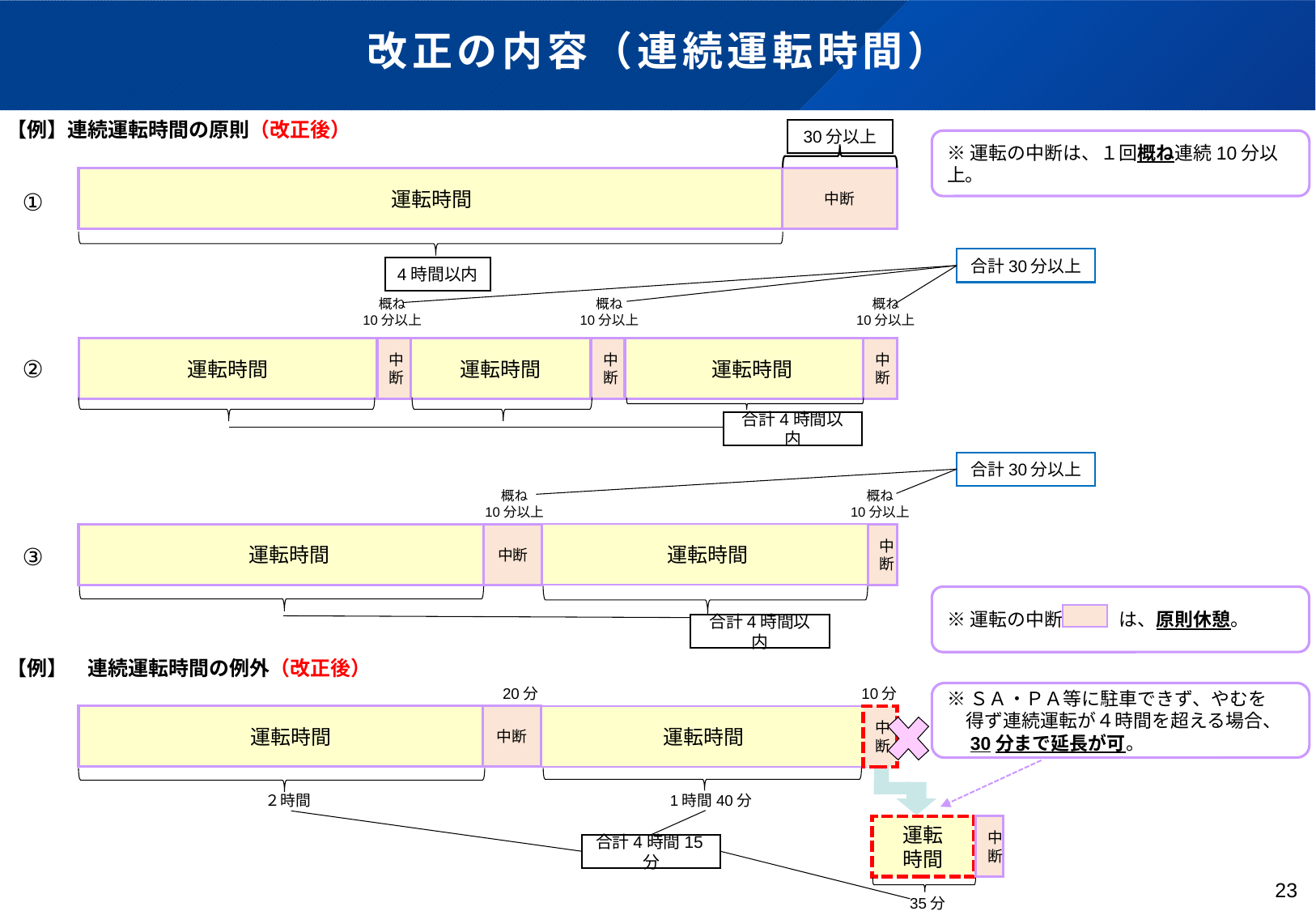

# 改正の内容（連続運転時間）

【例】連続運転時間の原則（改正後）
30分以上
※運転の中断は、１回概ね連続10分以上。
運転時間
中断
①

合計30分以上
4時間以内

概ね
10分以上
概ね
10分以上
概ね
10分以上

運転時間
運転時間
運転時間
中断
運転時間
中断
運転時間
中断
運転時間
②

合計4時間以内

合計30分以上
概ね
10分以上
概ね
10分以上
運転時間
中断
運転時間
中断
③

※運転の中断　　　は、原則休憩。

合計4時間以内

【例】　連続運転時間の例外（改正後）
20分
10分
※ＳＡ・ＰＡ等に駐車できず、やむを
　得ず連続運転が４時間を超える場合、
　30分まで延長が可。
運転時間
中断
運転時間
中断

２時間
1時間40分
運転
時間
中断

合計4時間15分
23
35分